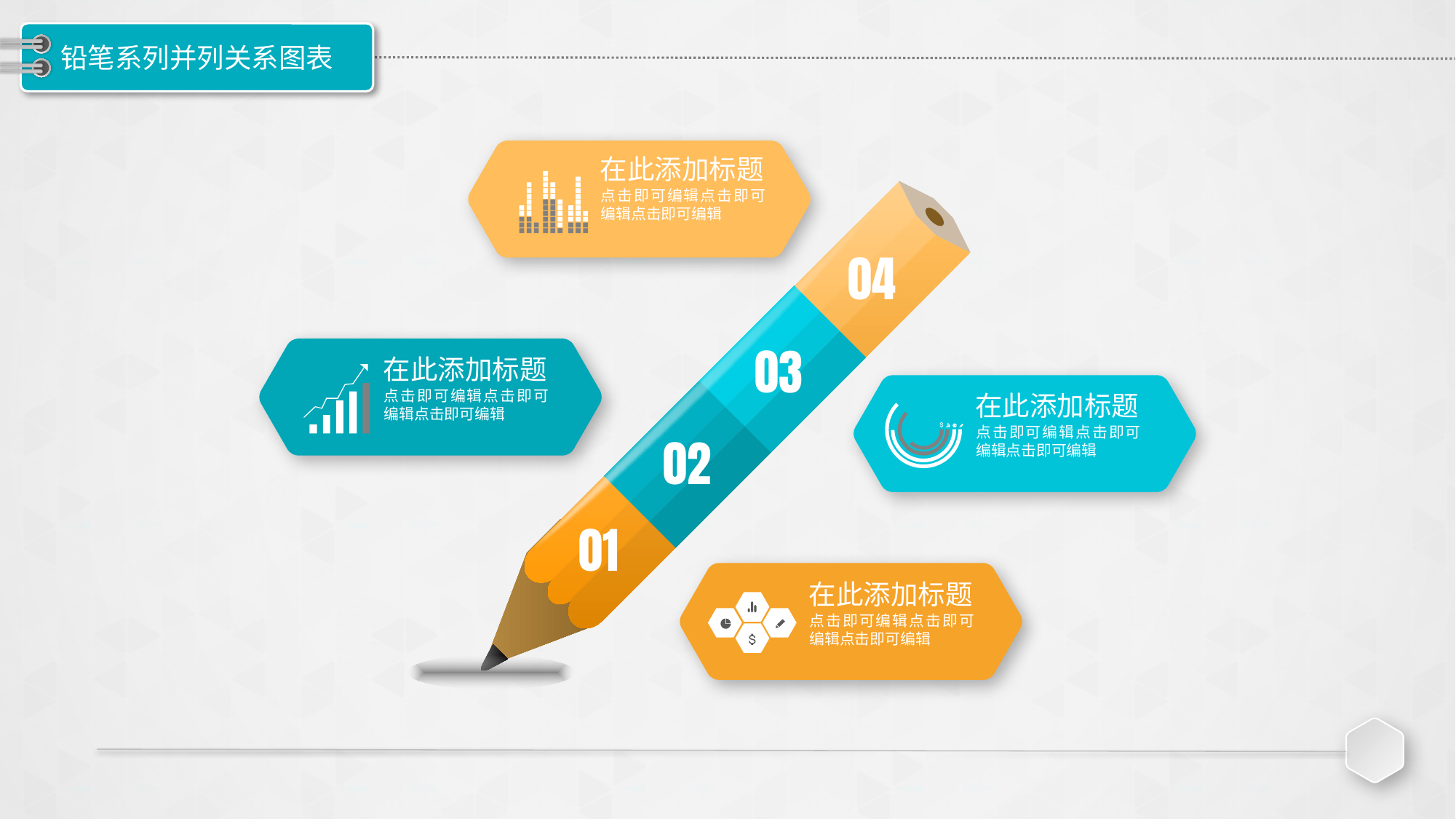

# 铅笔系列并列关系图表

在此添加标题
点击即可编辑点击即可编辑点击即可编辑

04

03
在此添加标题
点击即可编辑点击即可编辑点击即可编辑

在此添加标题
点击即可编辑点击即可编辑点击即可编辑

02
01

在此添加标题
点击即可编辑点击即可编辑点击即可编辑

5